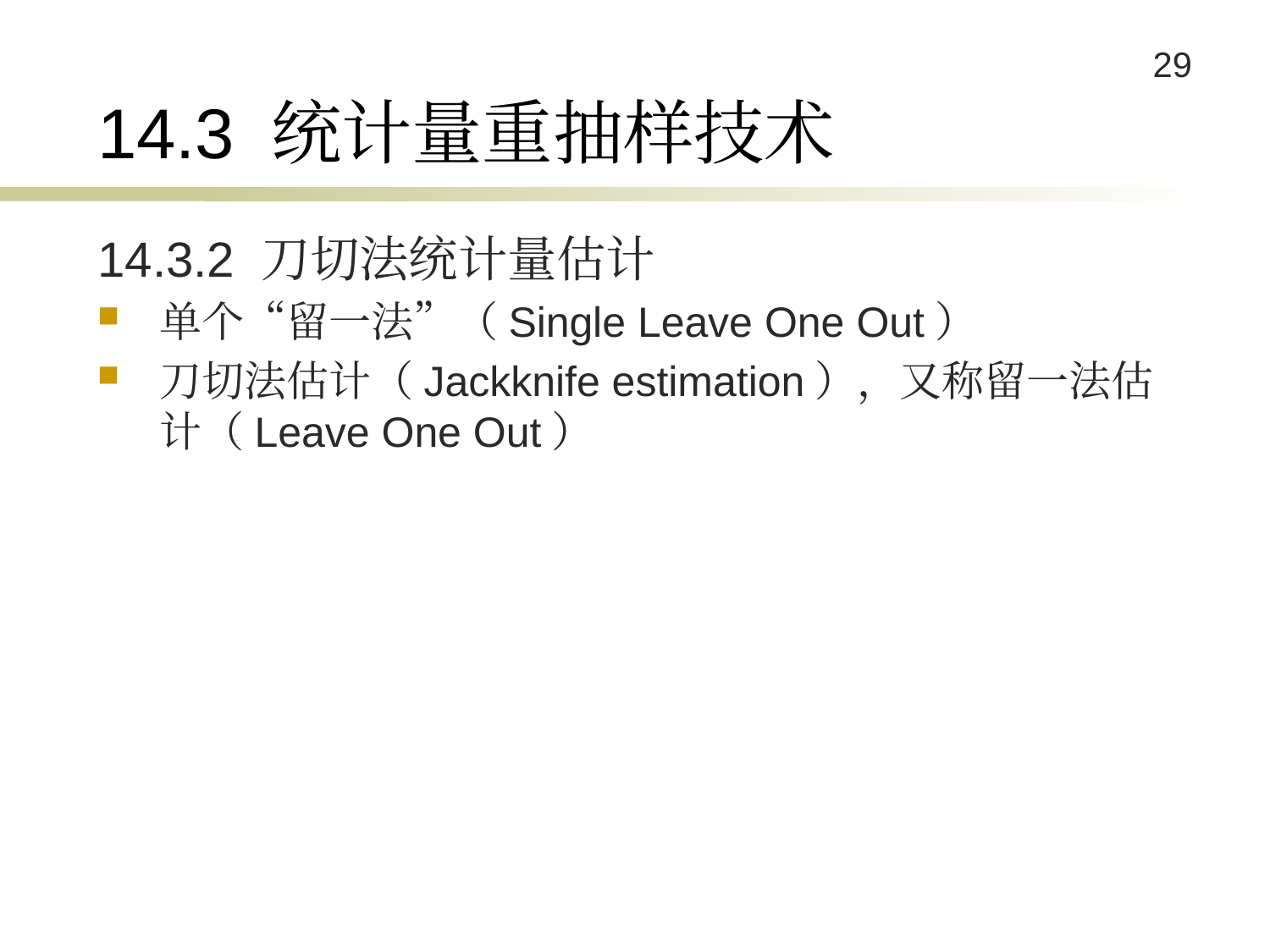

# 14.3 统计量重抽样技术
14.3.2 刀切法统计量估计
单个“留一法”（Single Leave One Out）
刀切法估计（Jackknife estimation），又称留一法估计（Leave One Out）